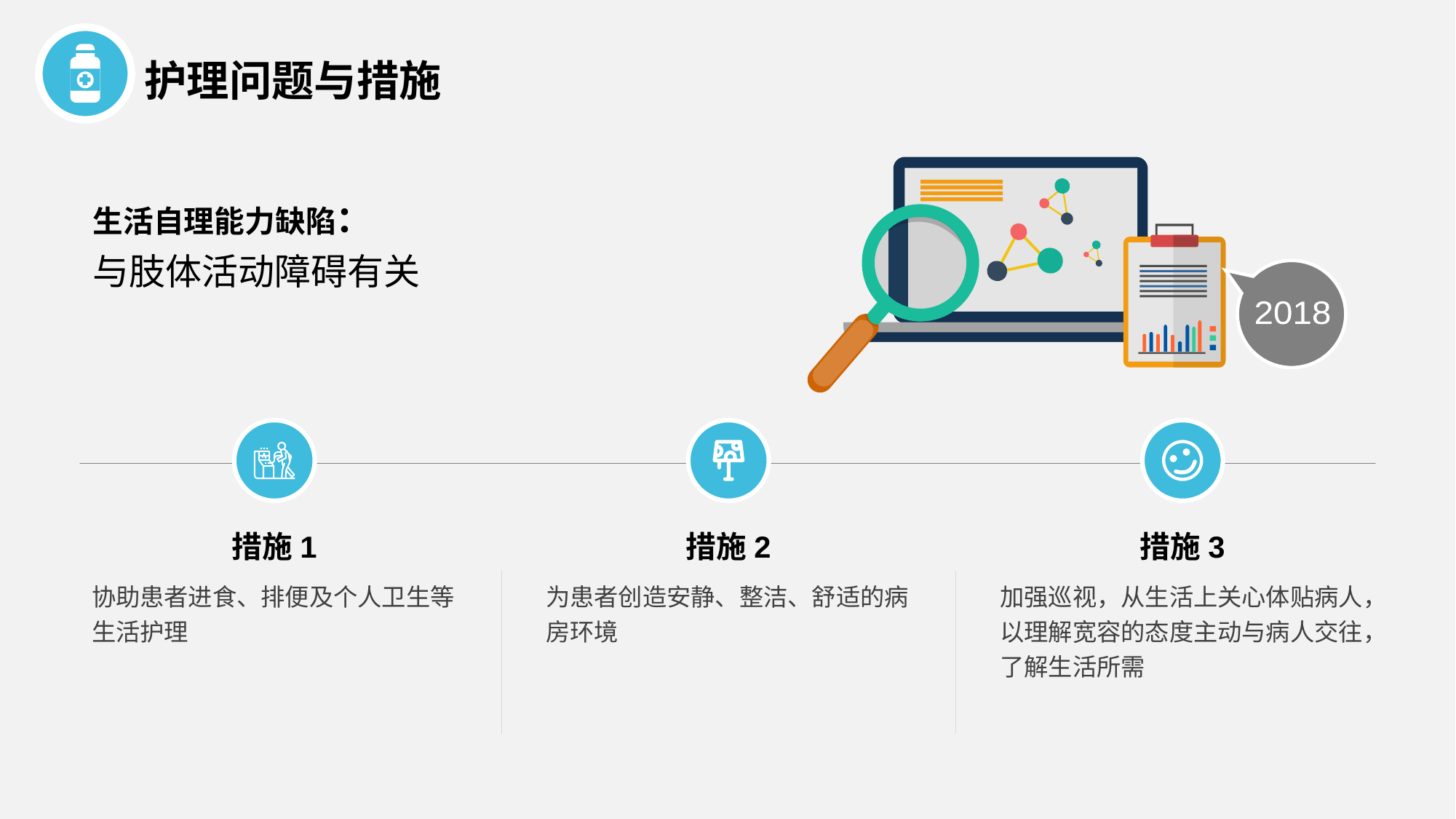

护理问题与措施

2018
生活自理能力缺陷：
与肢体活动障碍有关

措施1
措施2
措施3
协助患者进食、排便及个人卫生等生活护理
为患者创造安静、整洁、舒适的病房环境
加强巡视，从生活上关心体贴病人，以理解宽容的态度主动与病人交往，了解生活所需